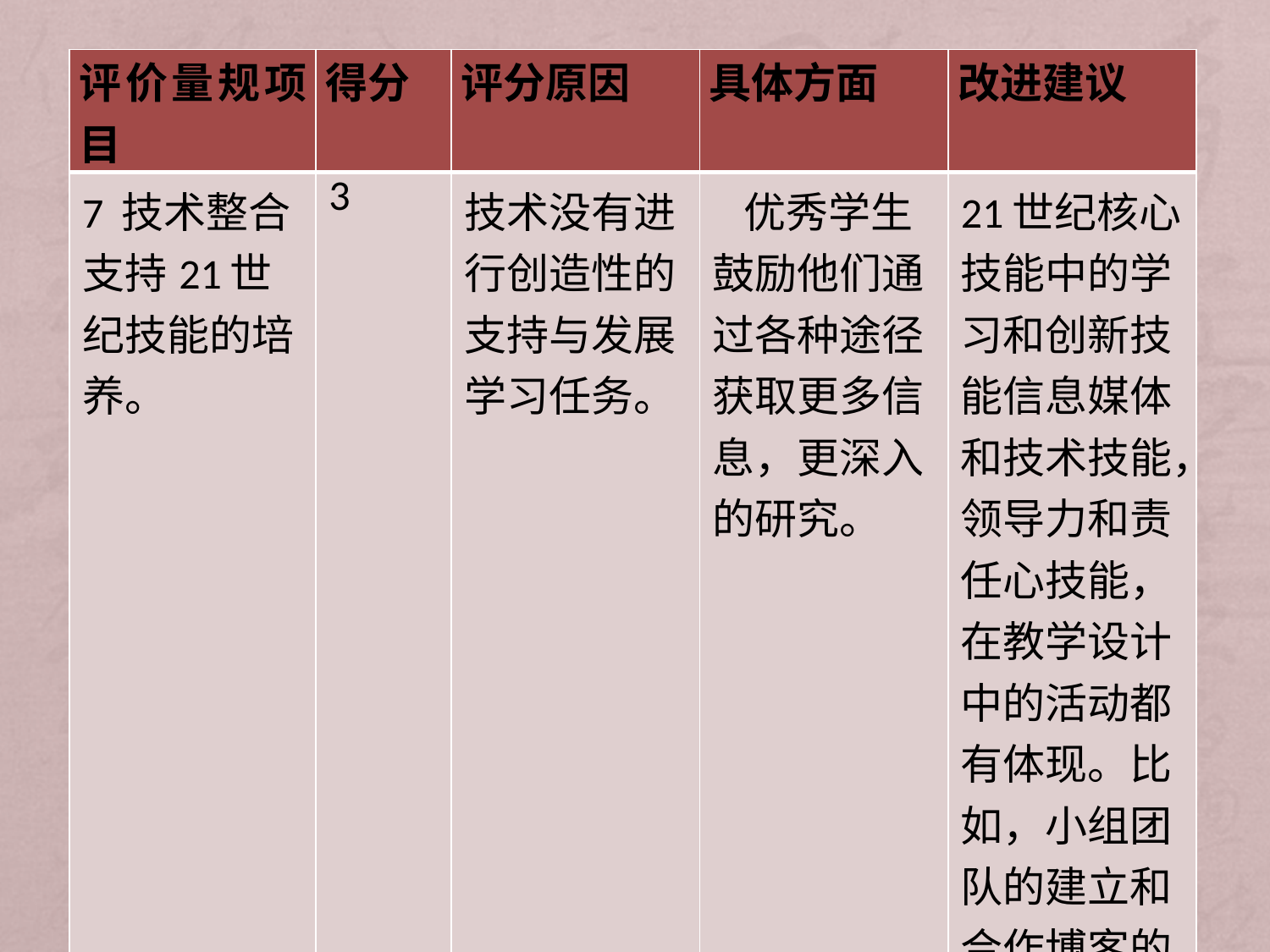

#
| 评价量规项目 | 得分 | 评分原因 | 具体方面 | 改进建议 |
| --- | --- | --- | --- | --- |
| 7 技术整合支持21世纪技能的培养。 | 3 | 技术没有进行创造性的支持与发展学习任务。 | 优秀学生鼓励他们通过各种途径获取更多信息，更深入的研究。 | 21世纪核心技能中的学习和创新技能信息媒体和技术技能，领导力和责任心技能，在教学设计中的活动都有体现。比如，小组团队的建立和合作博客的发表等。 |